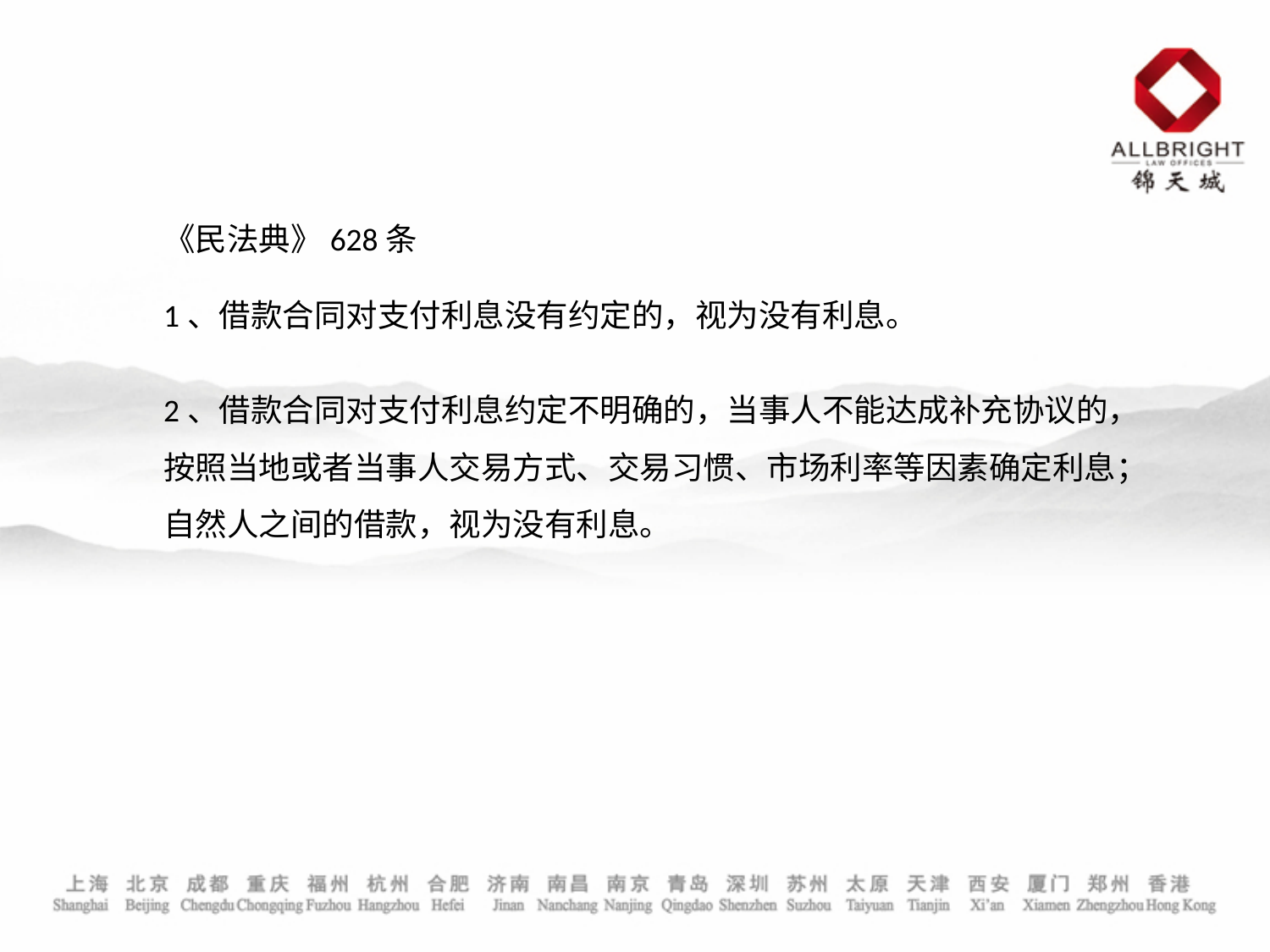

《民法典》628条

1、借款合同对支付利息没有约定的，视为没有利息。

2、借款合同对支付利息约定不明确的，当事人不能达成补充协议的，按照当地或者当事人交易方式、交易习惯、市场利率等因素确定利息；自然人之间的借款，视为没有利息。